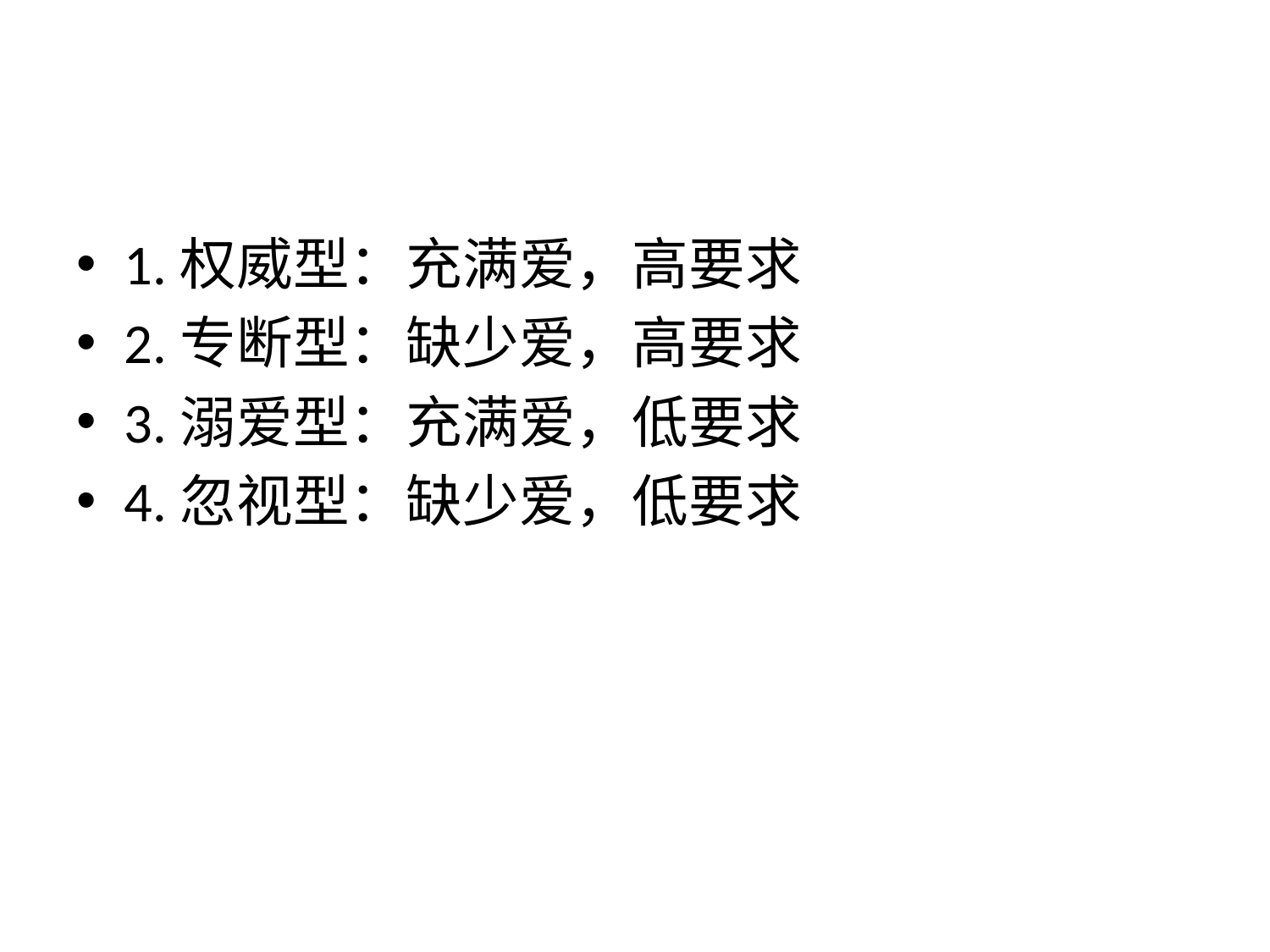

#
1.权威型：充满爱，高要求
2.专断型：缺少爱，高要求
3.溺爱型：充满爱，低要求
4.忽视型：缺少爱，低要求